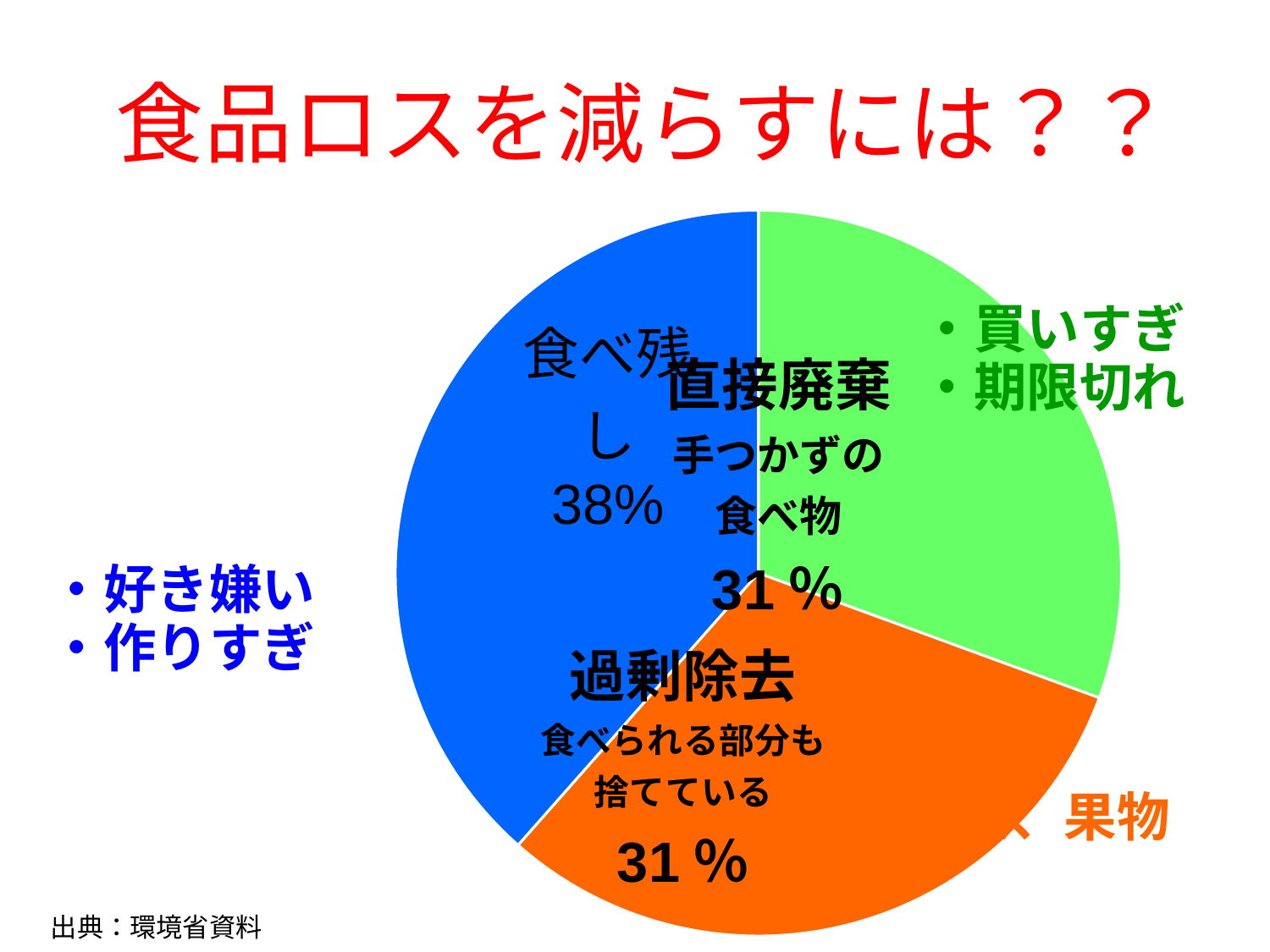

# 食品ロスを減らすには？？

### Chart

| Category | 列1 |
|---|---|
| 手つかずの食べ物 | 890000.0 |
| 食べられる部分もすてている | 900000.0 |
| 食べ残し | 1120000.0 |
・買いすぎ
・期限切れ
・好き嫌い
・作りすぎ
・野菜、果物